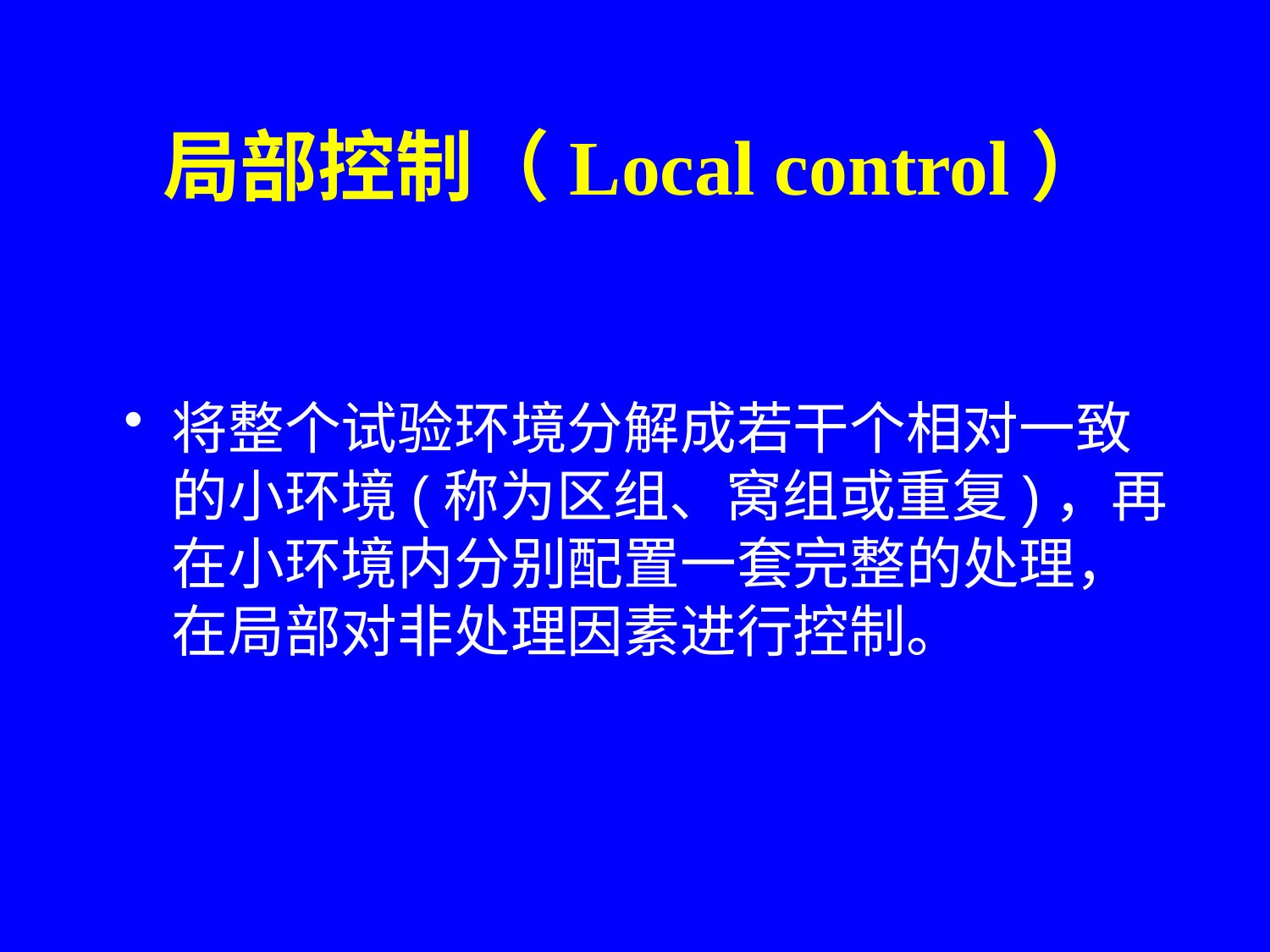

# 局部控制（Local control）
将整个试验环境分解成若干个相对一致的小环境(称为区组、窝组或重复)，再在小环境内分别配置一套完整的处理，在局部对非处理因素进行控制。